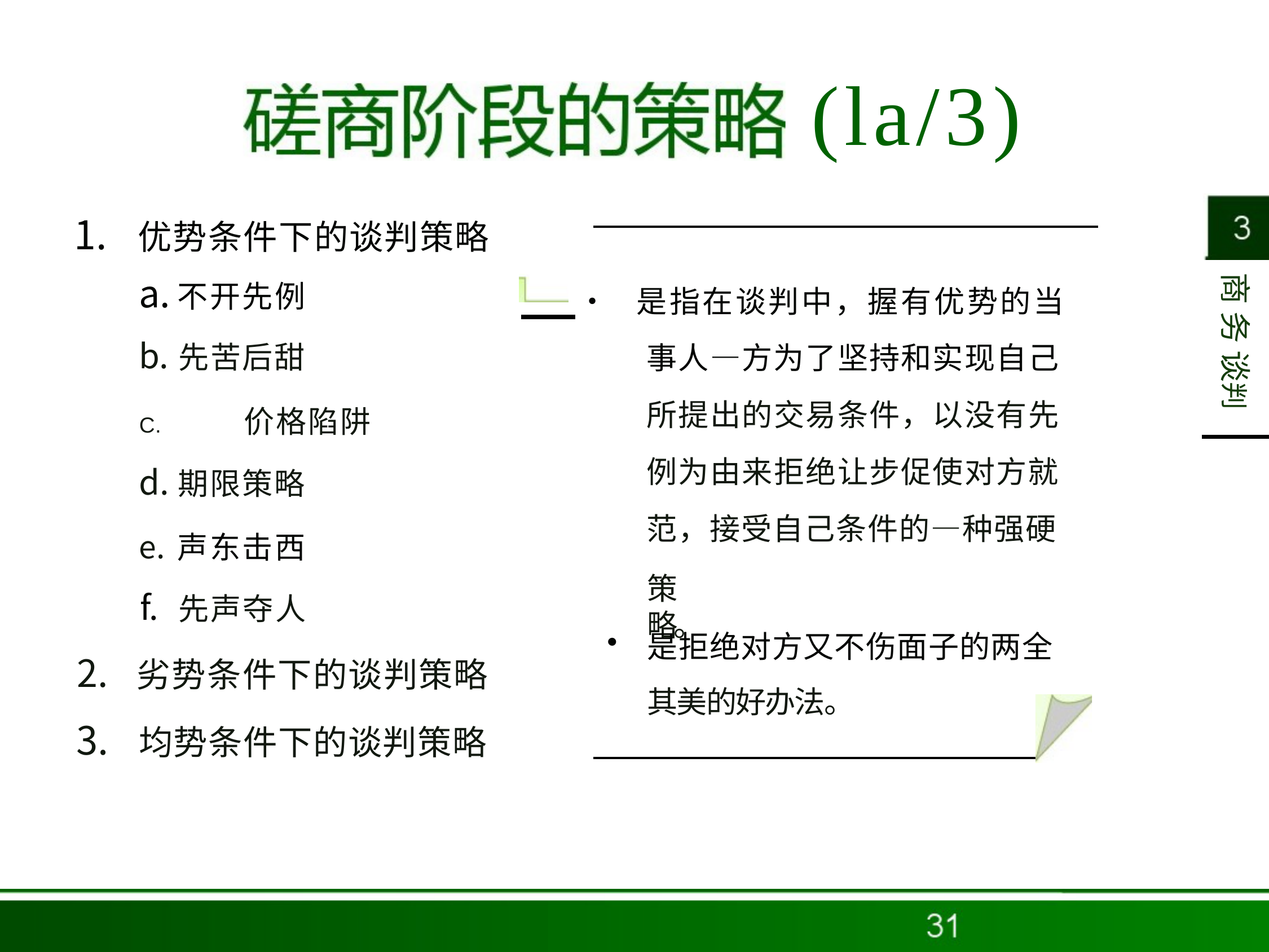

# (la/3)

优势条件下的谈判策略
不开先例
先苦后甜
C.	价格陷阱
期限策略
声东击西
先声夺人
劣势条件下的谈判策略
均势条件下的谈判策略

      • 是指在谈判中，握有优势的当 事人—方为了坚持和实现自己 所提出的交易条件，以没有先 例为由来拒绝让步促使对方就 范，接受自己条件的—种强硬

是拒绝对方又不伤面子的两全 其美的好办法。
商 务 谈判

策略。